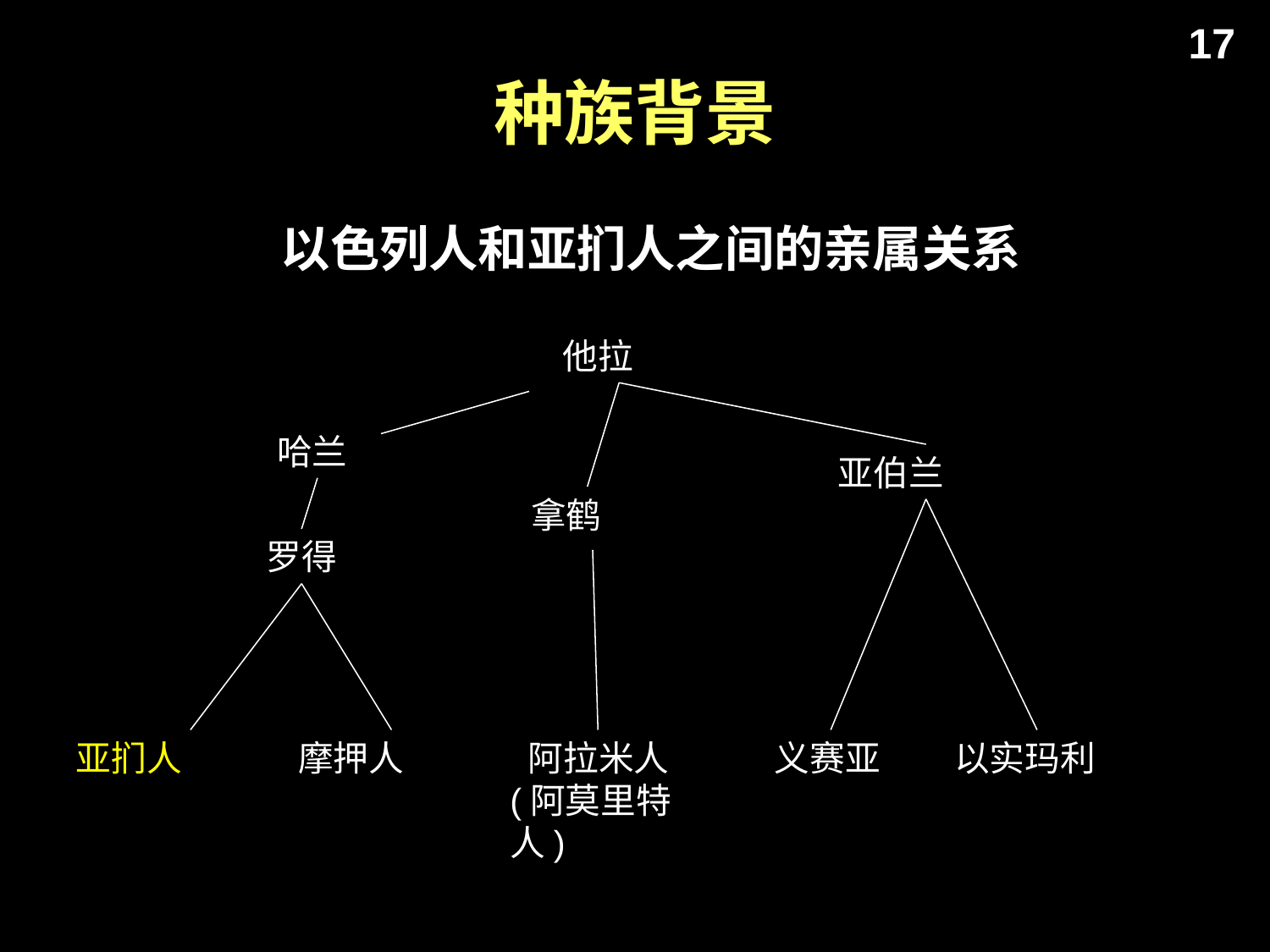

17
# 种族背景
以色列人和亚扪人之间的亲属关系

他拉

哈兰
亚伯兰
拿鹤
罗得
亚扪人
摩押人
 阿拉米人
(阿莫里特人)
义赛亚
以实玛利